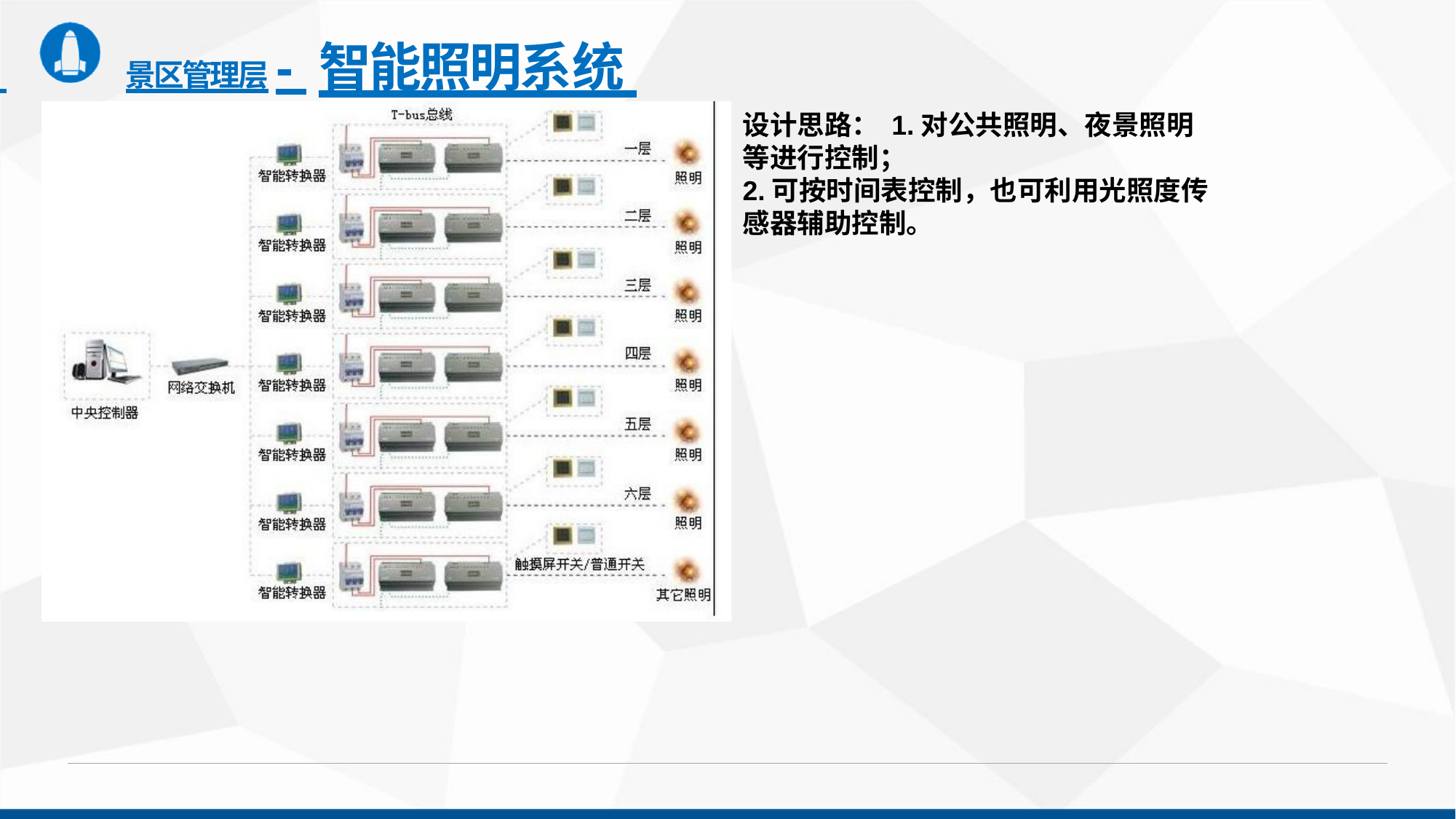

# 景区管理层- 智能照明系统

设计思路： 1.对公共照明、夜景照明等进行控制；
2.可按时间表控制，也可利用光照度传感器辅助控制。